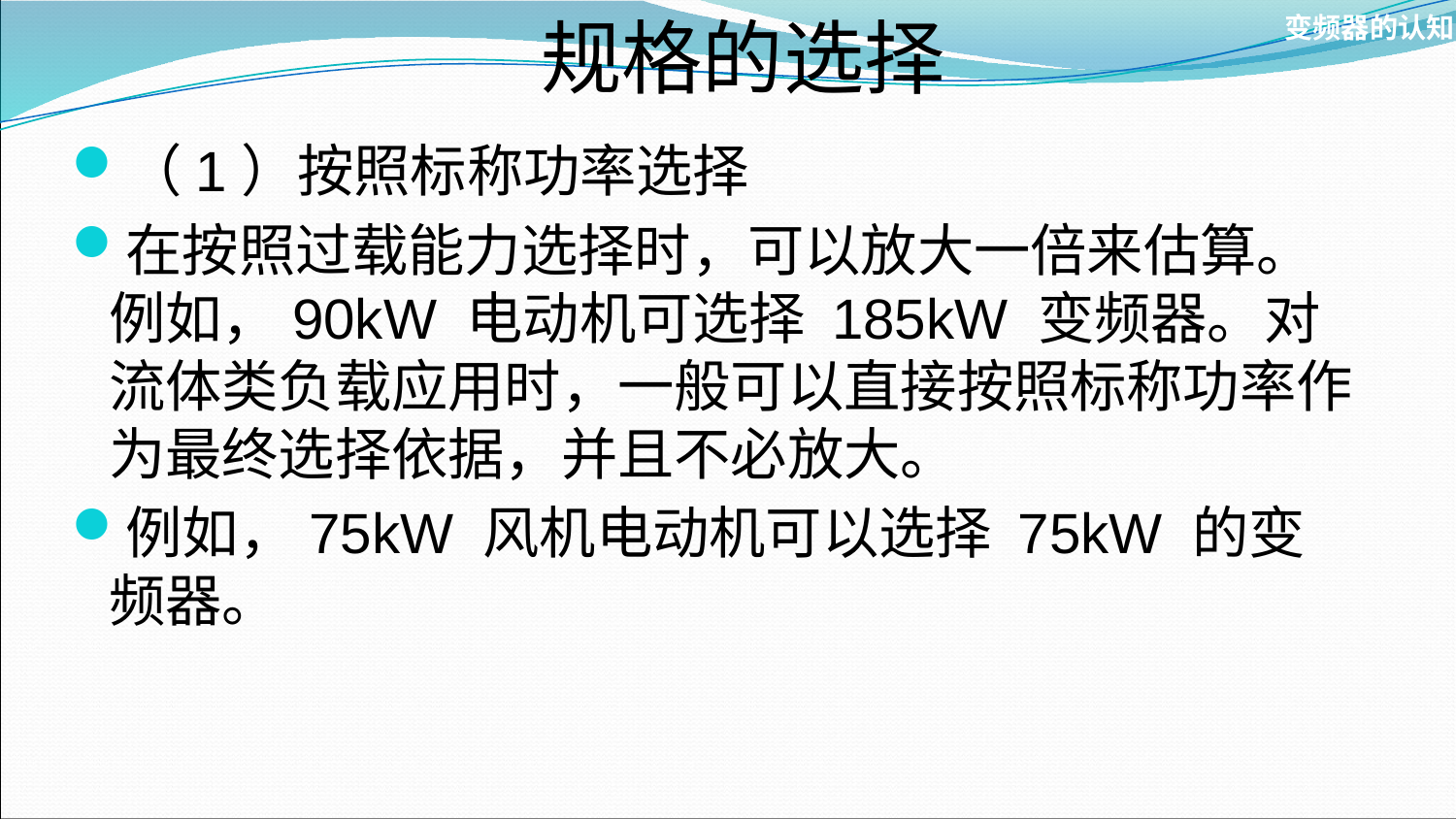

规格的选择
变频器的认知
（1）按照标称功率选择
在按照过载能力选择时，可以放大一倍来估算。例如，90kW 电动机可选择 185kW 变频器。对流体类负载应用时，一般可以直接按照标称功率作为最终选择依据，并且不必放大。
例如，75kW 风机电动机可以选择 75kW 的变频器。